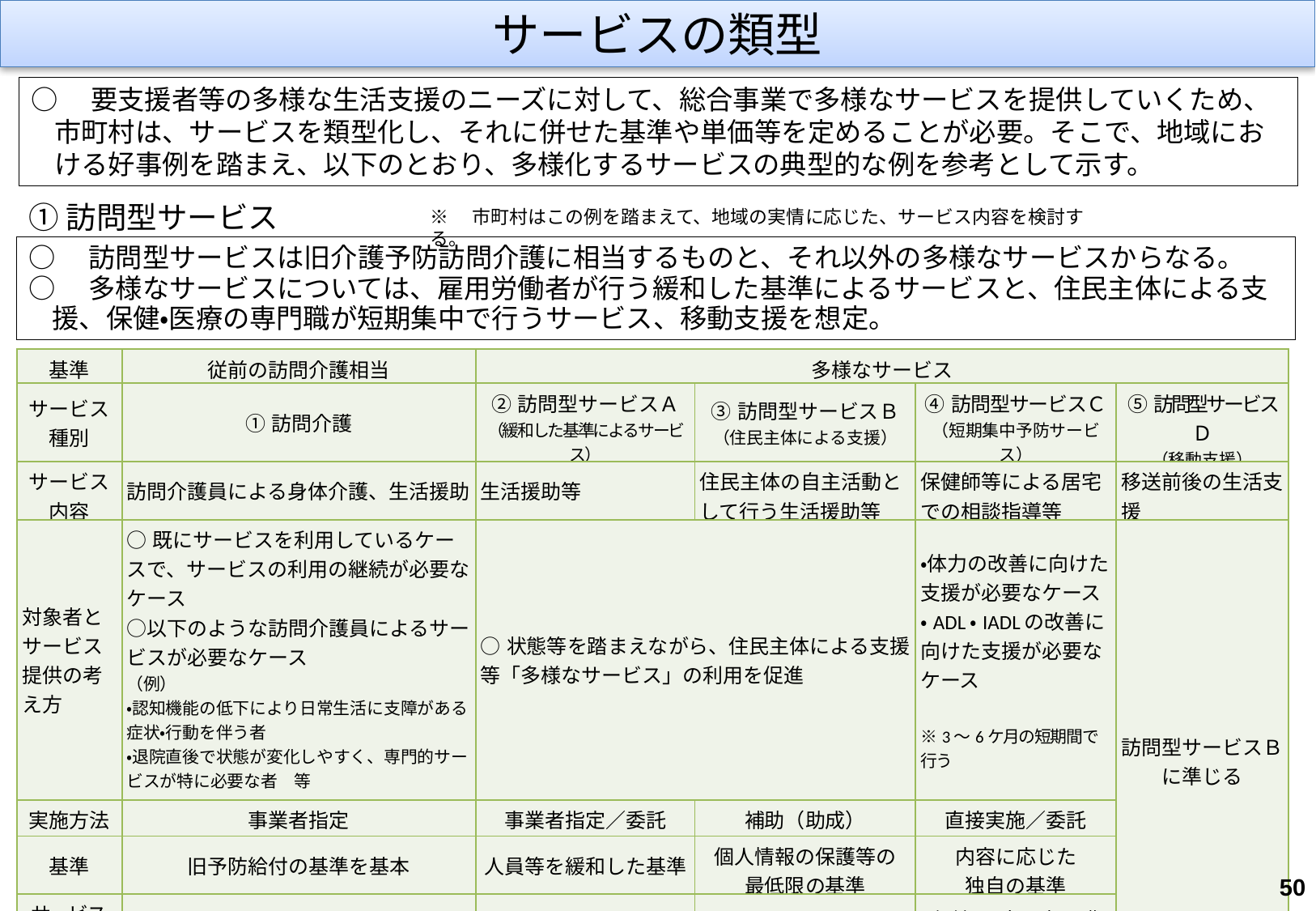

# サービスの類型
○　要支援者等の多様な生活支援のニーズに対して、総合事業で多様なサービスを提供していくため、市町村は、サービスを類型化し、それに併せた基準や単価等を定めることが必要。そこで、地域における好事例を踏まえ、以下のとおり、多様化するサービスの典型的な例を参考として示す。
①訪問型サービス
※　市町村はこの例を踏まえて、地域の実情に応じた、サービス内容を検討する。
○　訪問型サービスは旧介護予防訪問介護に相当するものと、それ以外の多様なサービスからなる。
○　多様なサービスについては、雇用労働者が行う緩和した基準によるサービスと、住民主体による支援、保健・医療の専門職が短期集中で行うサービス、移動支援を想定。
| 基準 | 従前の訪問介護相当 | 多様なサービス |  |  |  |
| --- | --- | --- | --- | --- | --- |
| サービス 種別 | ①訪問介護 | ②訪問型サービスＡ （緩和した基準によるサービス） | ③訪問型サービスＢ （住民主体による支援） | ④訪問型サービスＣ （短期集中予防サービス） | ⑤訪問型サービスＤ （移動支援） |
| サービス 内容 | 訪問介護員による身体介護、生活援助 | 生活援助等 | 住民主体の自主活動として行う生活援助等 | 保健師等による居宅での相談指導等 | 移送前後の生活支援 |
| 対象者とサービス提供の考え方 | ○既にサービスを利用しているケースで、サービスの利用の継続が必要なケース ○以下のような訪問介護員によるサービスが必要なケース （例） ・認知機能の低下により日常生活に支障がある症状・行動を伴う者 ・退院直後で状態が変化しやすく、専門的サービスが特に必要な者　等 ※状態等を踏まえながら、多様なサービスの利用を促進していくことが重要。 | ○状態等を踏まえながら、住民主体による支援等「多様なサービス」の利用を促進 |  | ・体力の改善に向けた支援が必要なケース ・ADL・IADLの改善に向けた支援が必要なケース ※3～6ケ月の短期間で行う | 訪問型サービスＢ に準じる |
| 実施方法 | 事業者指定 | 事業者指定／委託 | 補助（助成） | 直接実施／委託 |  |
| 基準 | 旧予防給付の基準を基本 | 人員等を緩和した基準 | 個人情報の保護等の 最低限の基準 | 内容に応じた 独自の基準 |  |
| サービス 提供者（例） | 訪問介護員（訪問介護事業者） | 主に雇用労働者 | ボランティア主体 | 保健・医療の専門職 （市町村） |  |
50